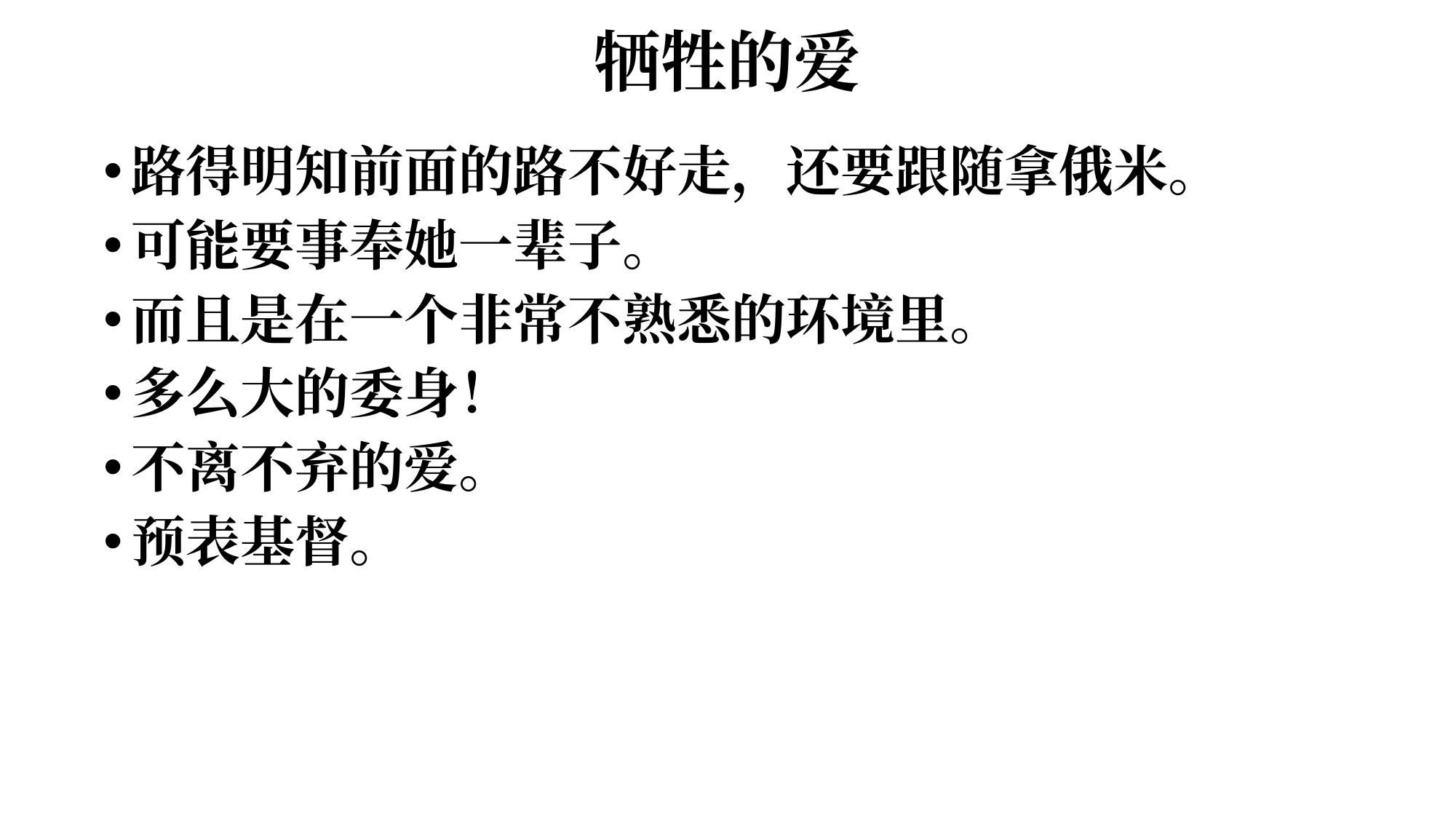

# 牺牲的爱
路得明知前面的路不好走，还要跟随拿俄米。
可能要事奉她一辈子。
而且是在一个非常不熟悉的环境里。
多么大的委身！
不离不弃的爱。
预表基督。